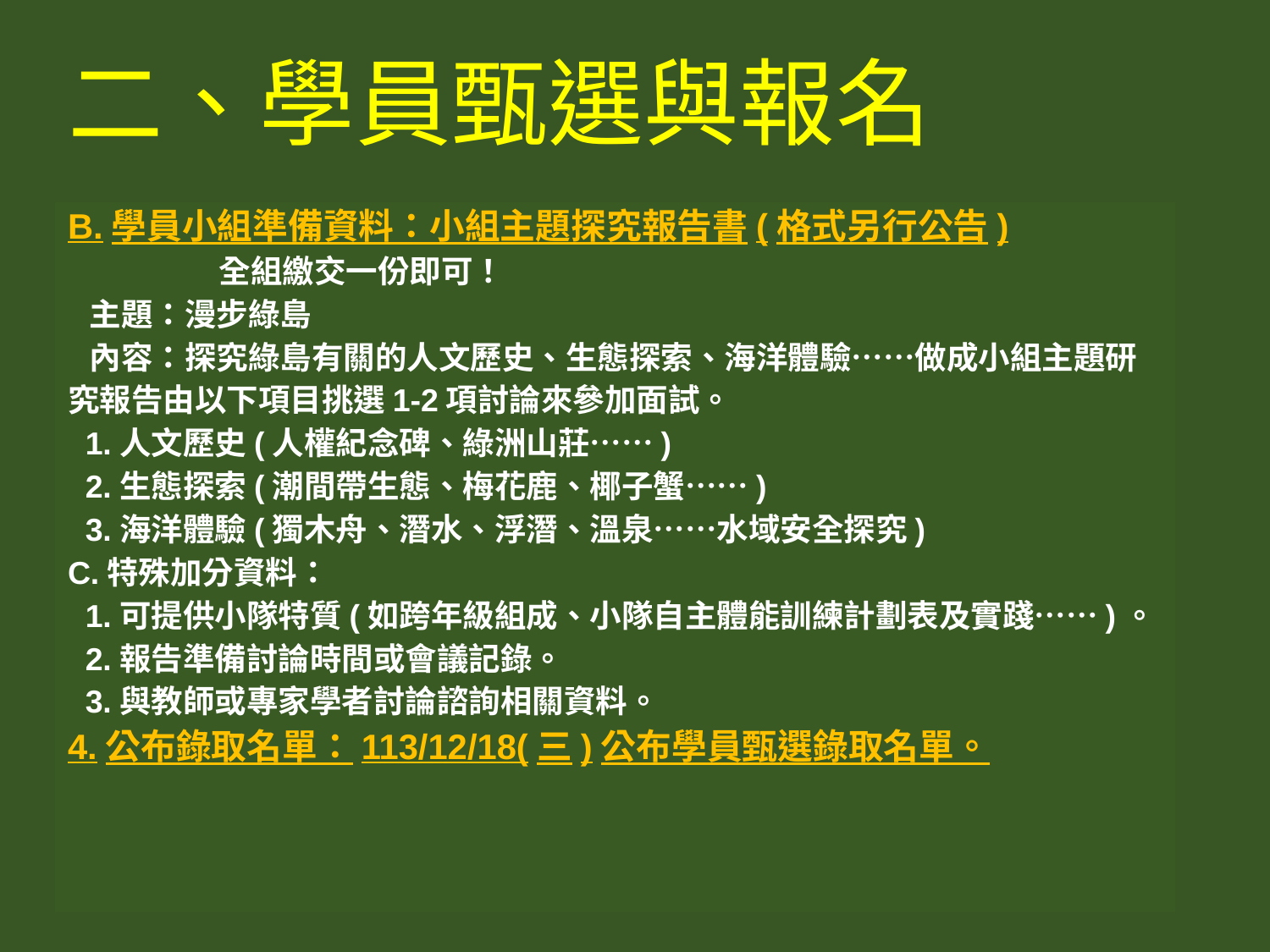

二、學員甄選與報名
B.學員小組準備資料：小組主題探究報告書(格式另行公告)
                    全組繳交一份即可！
  主題：漫步綠島
  內容：探究綠島有關的人文歷史、生態探索、海洋體驗……做成小組主題研
究報告由以下項目挑選1-2項討論來參加面試。
  1.人文歷史(人權紀念碑、綠洲山莊……)
  2.生態探索(潮間帶生態、梅花鹿、椰子蟹……)
  3.海洋體驗(獨木舟、潛水、浮潛、溫泉……水域安全探究)
C.特殊加分資料：
  1.可提供小隊特質(如跨年級組成、小隊自主體能訓練計劃表及實踐……)。
  2.報告準備討論時間或會議記錄。
  3.與教師或專家學者討論諮詢相關資料。
4.公布錄取名單：113/12/18(三)公布學員甄選錄取名單。